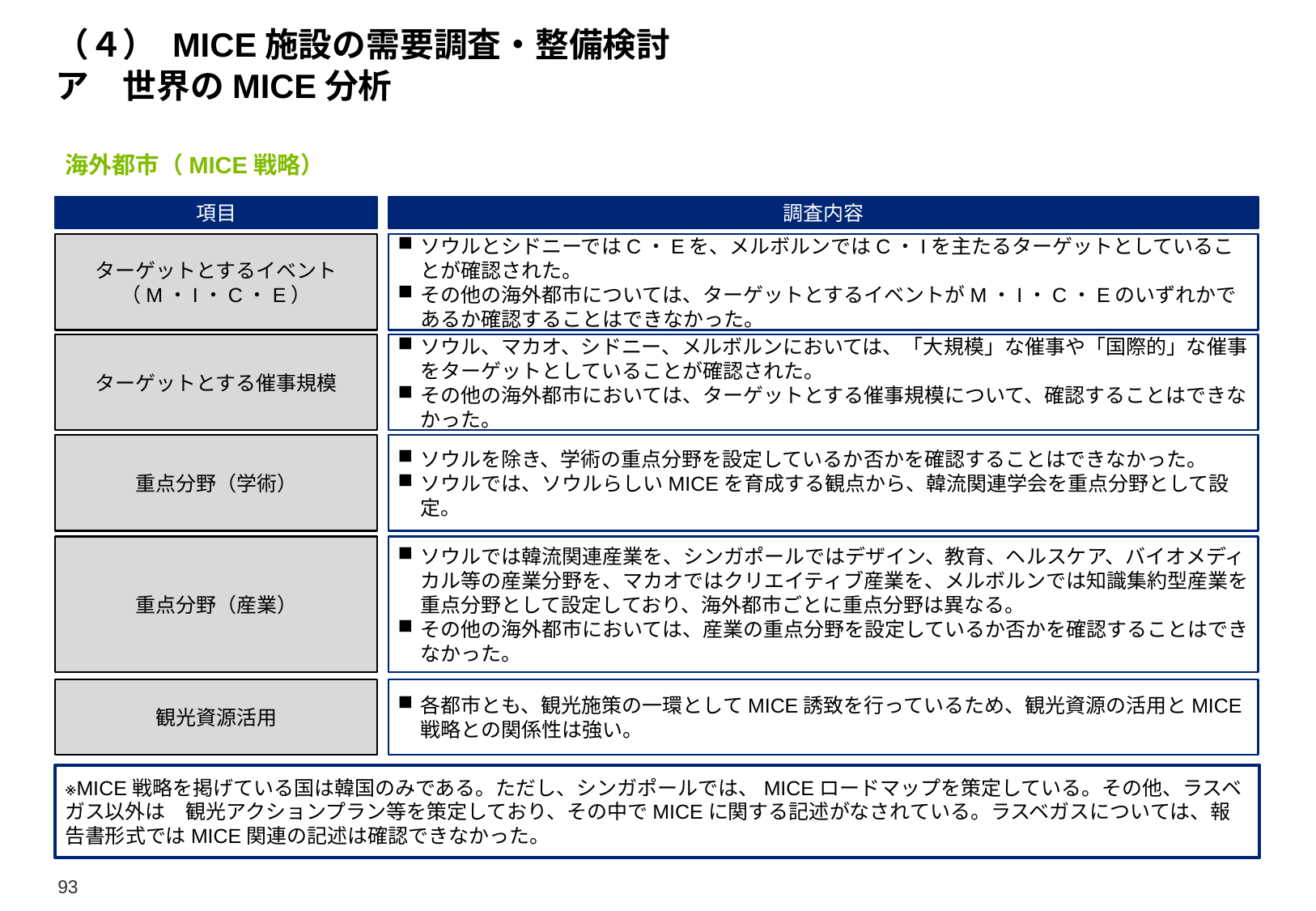

# （４） MICE施設の需要調査・整備検討 ア　世界のMICE分析
海外都市（MICE戦略）
項目
調査内容
ターゲットとするイベント
（M・I・C・E）
ソウルとシドニーではC・Eを、メルボルンではC・Iを主たるターゲットとしていることが確認された。
その他の海外都市については、ターゲットとするイベントがM・I・C・Eのいずれかであるか確認することはできなかった。
ターゲットとする催事規模
ソウル、マカオ、シドニー、メルボルンにおいては、「大規模」な催事や「国際的」な催事をターゲットとしていることが確認された。
その他の海外都市においては、ターゲットとする催事規模について、確認することはできなかった。
重点分野（学術）
ソウルを除き、学術の重点分野を設定しているか否かを確認することはできなかった。
ソウルでは、ソウルらしいMICEを育成する観点から、韓流関連学会を重点分野として設定。
重点分野（産業）
ソウルでは韓流関連産業を、シンガポールではデザイン、教育、ヘルスケア、バイオメディカル等の産業分野を、マカオではクリエイティブ産業を、メルボルンでは知識集約型産業を重点分野として設定しており、海外都市ごとに重点分野は異なる。
その他の海外都市においては、産業の重点分野を設定しているか否かを確認することはできなかった。
観光資源活用
各都市とも、観光施策の一環としてMICE誘致を行っているため、観光資源の活用とMICE戦略との関係性は強い。
※MICE戦略を掲げている国は韓国のみである。ただし、シンガポールでは、MICEロードマップを策定している。その他、ラスベガス以外は　観光アクションプラン等を策定しており、その中でMICEに関する記述がなされている。ラスベガスについては、報告書形式ではMICE関連の記述は確認できなかった。
93